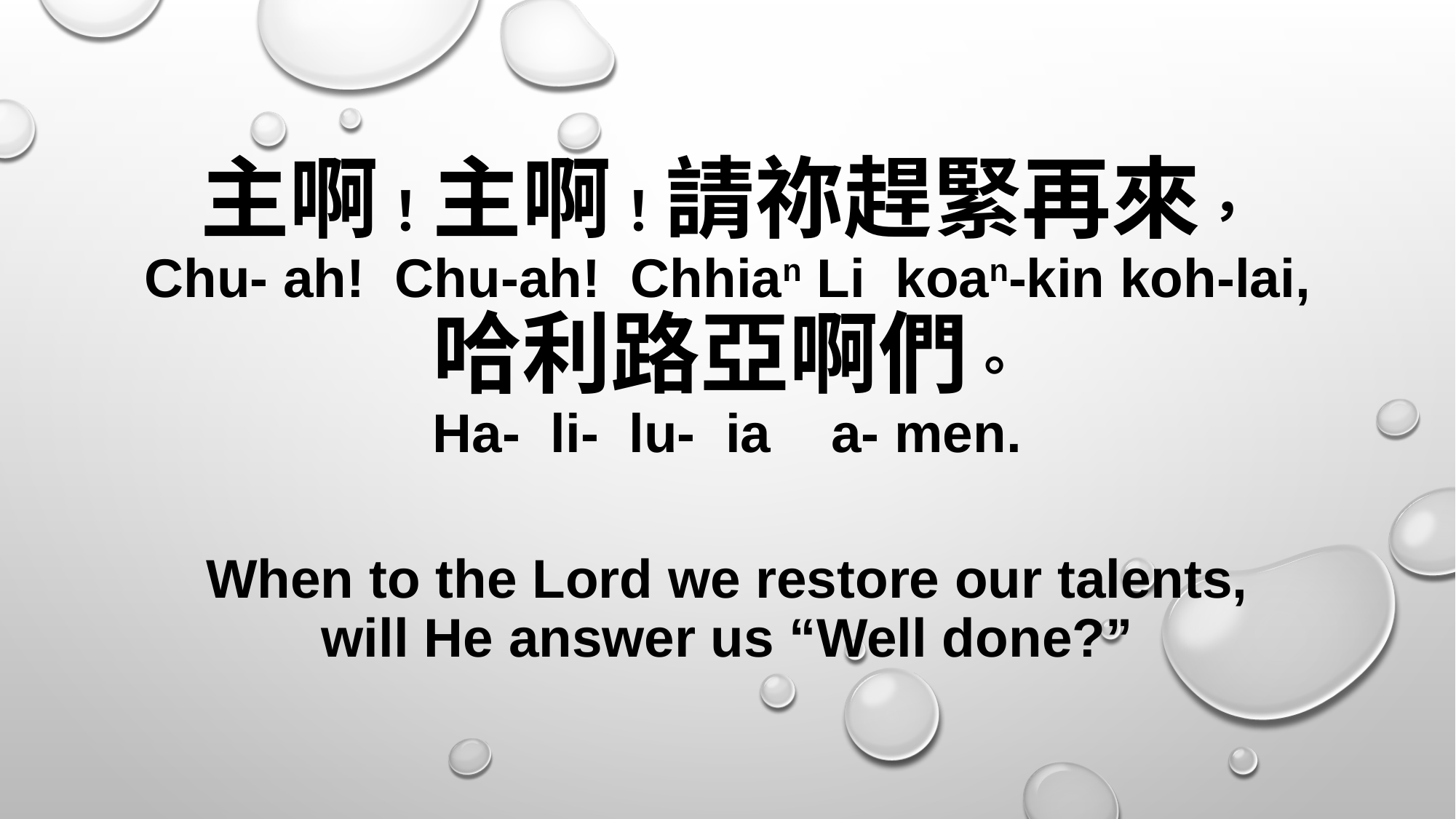

# 主啊！主啊！請祢趕緊再來， Chu- ah!  Chu-ah!  Chhian Li  koan-kin koh-lai, 哈利路亞啊們。 Ha-  li-  lu-  ia    a- men. When to the Lord we restore our talents, will He answer us “Well done?”